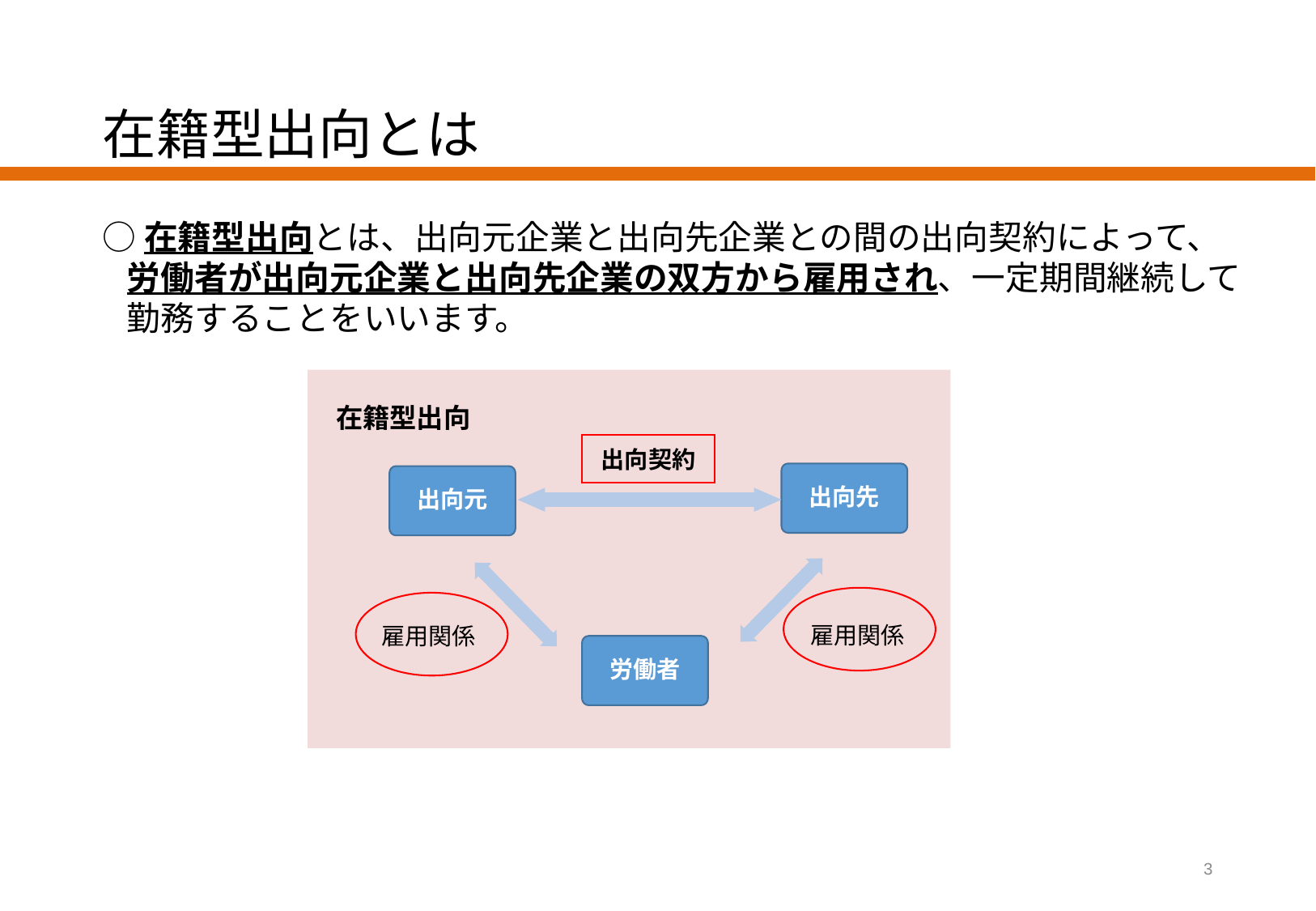

# 在籍型出向とは

○在籍型出向とは、出向元企業と出向先企業との間の出向契約によって、労働者が出向元企業と出向先企業の双方から雇用され、一定期間継続して勤務することをいいます。

在籍型出向
出向契約
出向先
出向元

雇用関係
雇用関係
労働者
3